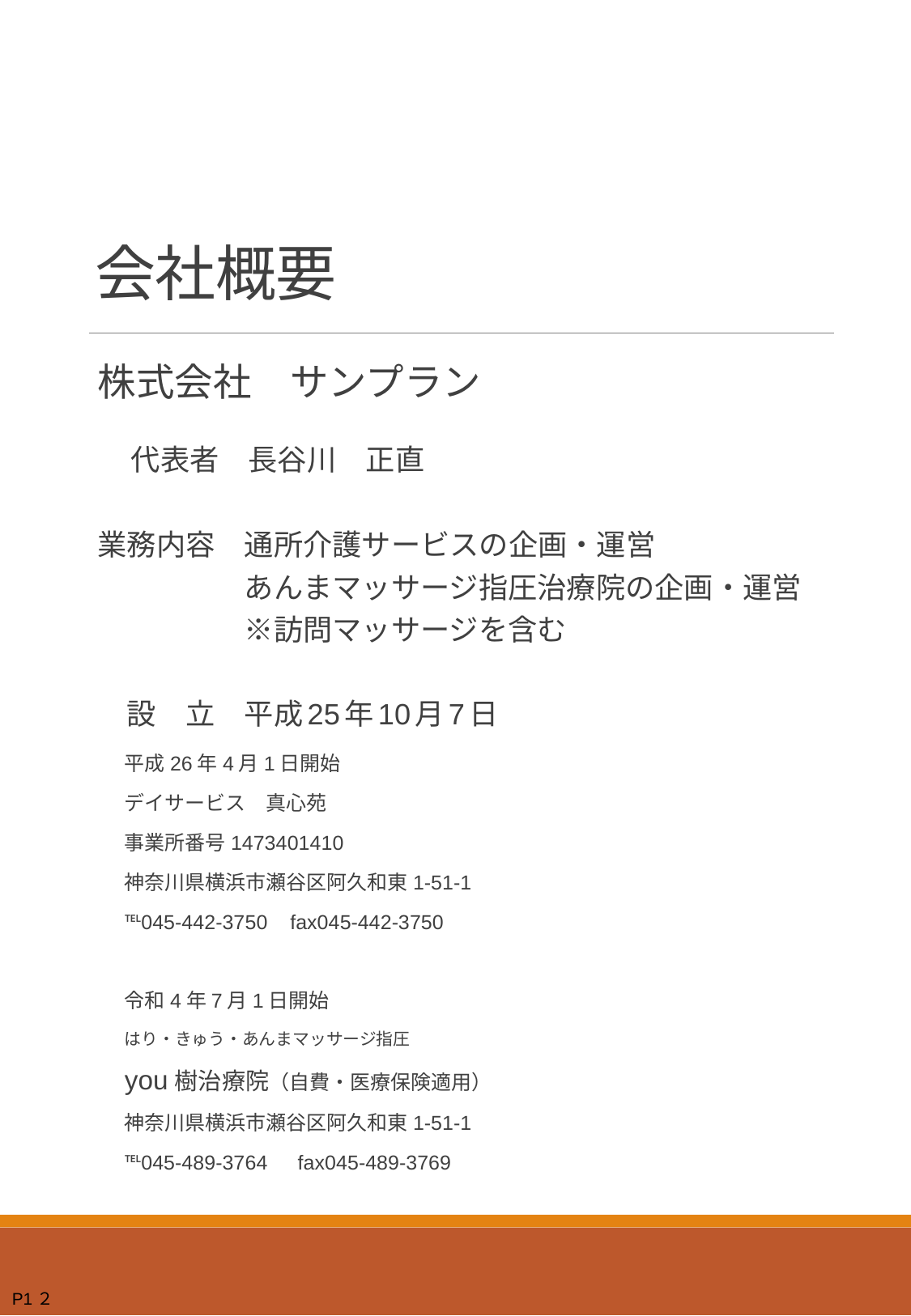

# 会社概要
株式会社　サンプラン

　代表者　長谷川　正直

業務内容　通所介護サービスの企画・運営
　　　　　あんまマッサージ指圧治療院の企画・運営
　　　　　※訪問マッサージを含む

　設　立　平成25年10月7日

平成26年4月1日開始
デイサービス　真心苑
事業所番号1473401410
神奈川県横浜市瀬谷区阿久和東1-51-1
℡045-442-3750    fax045-442-3750

令和4年7月1日開始
はり・きゅう・あんまマッサージ指圧
you樹治療院（自費・医療保険適用）
神奈川県横浜市瀬谷区阿久和東1-51-1
℡045-489-3764　fax045-489-3769

P1２